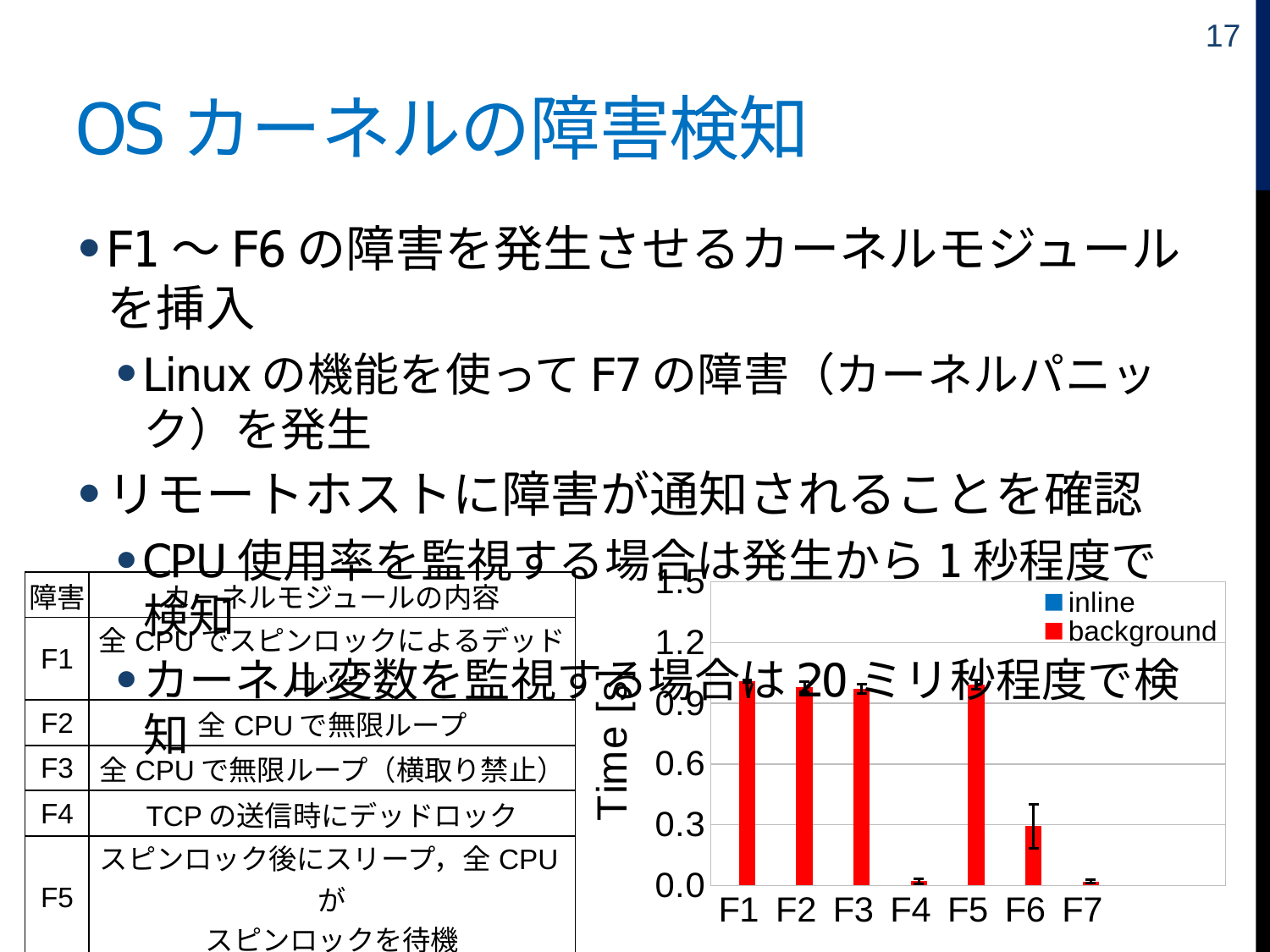

17
# OSカーネルの障害検知
F1〜F6の障害を発生させるカーネルモジュールを挿入
Linuxの機能を使ってF7の障害（カーネルパニック）を発生
リモートホストに障害が通知されることを確認
CPU使用率を監視する場合は発生から1秒程度で検知
カーネル変数を監視する場合は20ミリ秒程度で検知

### Chart

| Category | inline | background |
|---|---|---|
| F1 | 1.2056087534 | 1.0088488825999995 |
| F2 | 1.2092201959999997 | 0.9817521954999993 |
| F3 | 1.2010294073000012 | 0.9719024046999996 |
| F4 | 0.020095750500000877 | 0.022376746500000166 |
| F5 | 1.246681298600001 | 0.9914969038999996 |
| F6 | 0.3747149412000005 | 0.2938538930000014 |
| F7 | 0.022983497099999316 | 0.019226768399999105 |
| 障害 | カーネルモジュールの内容 |
| --- | --- |
| F1 | 全CPUでスピンロックによるデッドロック |
| F2 | 全CPUで無限ループ |
| F3 | 全CPUで無限ループ（横取り禁止） |
| F4 | TCPの送信時にデッドロック |
| F5 | スピンロック後にスリープ，全CPUが スピンロックを待機 |
| F6 | 大量のメモリを確保 |